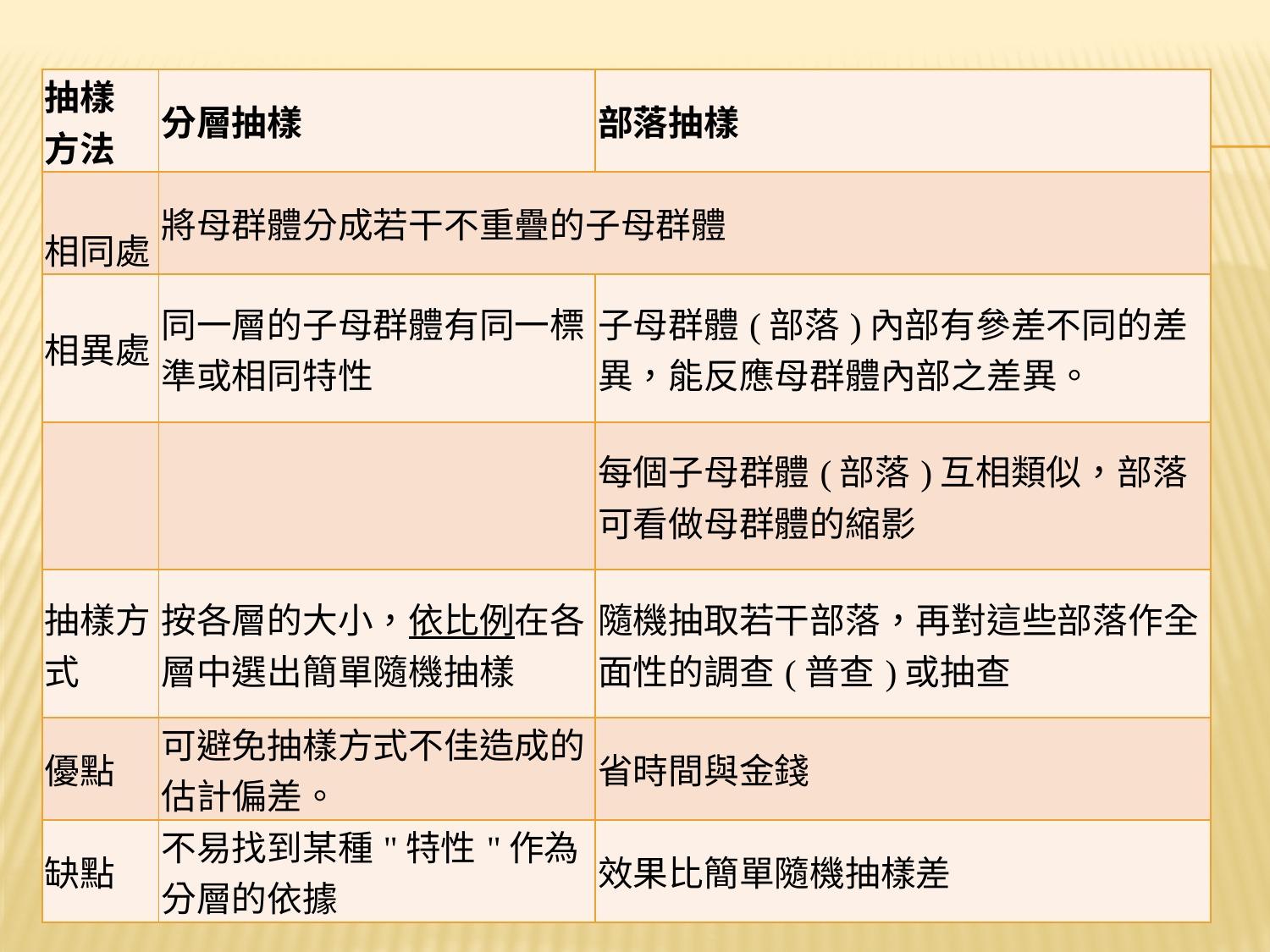

| 抽樣 方法 | 分層抽樣 | 部落抽樣 |
| --- | --- | --- |
| 相同處 | 將母群體分成若干不重疊的子母群體 |  |
| 相異處 | 同一層的子母群體有同一標準或相同特性 | 子母群體(部落)內部有參差不同的差異，能反應母群體內部之差異。 |
|  |  | 每個子母群體(部落)互相類似，部落可看做母群體的縮影 |
| 抽樣方式 | 按各層的大小，依比例在各層中選出簡單隨機抽樣 | 隨機抽取若干部落，再對這些部落作全面性的調查(普查)或抽查 |
| 優點 | 可避免抽樣方式不佳造成的估計偏差。 | 省時間與金錢 |
| 缺點 | 不易找到某種"特性"作為分層的依據 | 效果比簡單隨機抽樣差 |